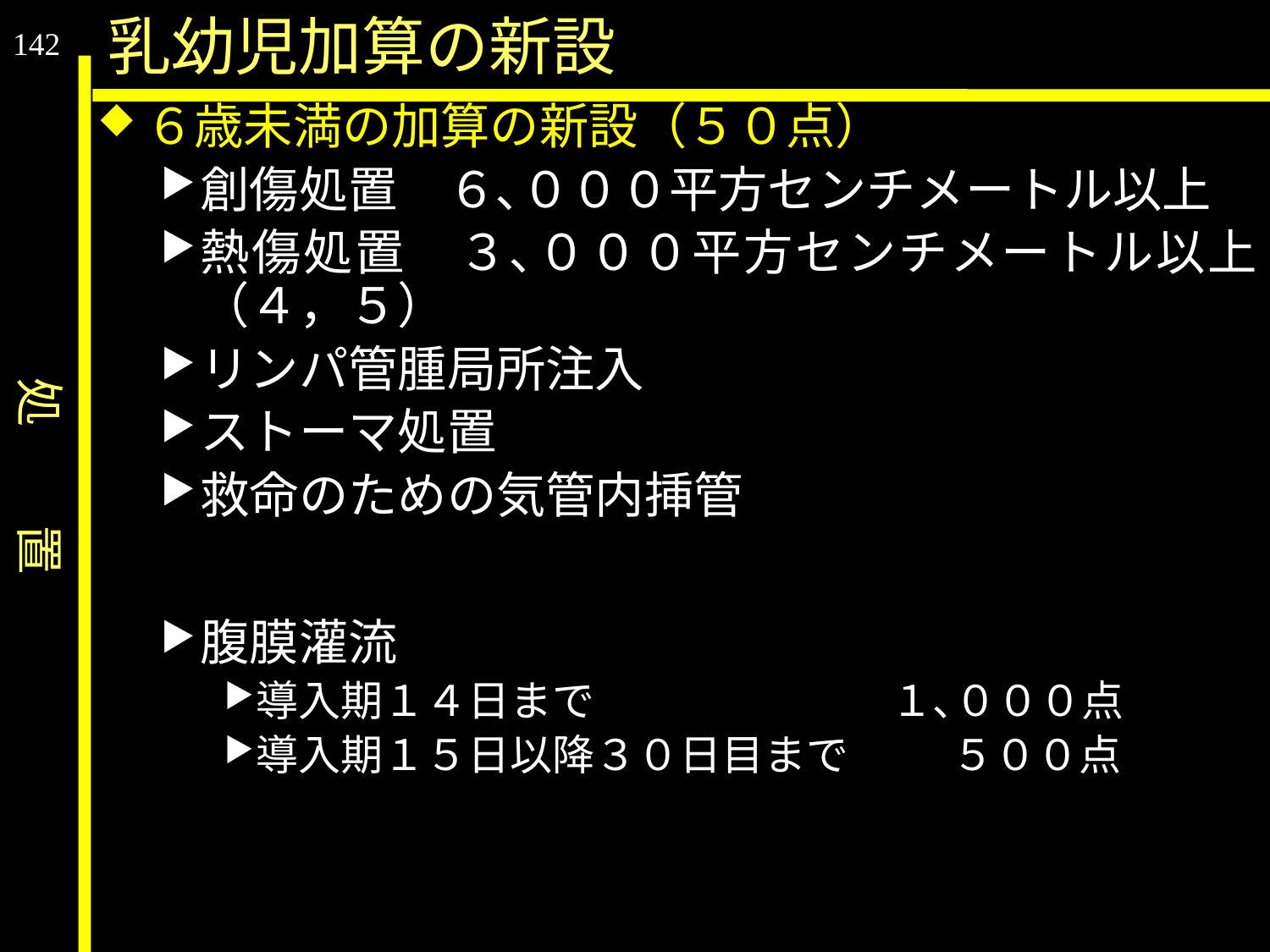

処　　置
乳幼児加算の新設
142

６歳未満の加算の新設（５０点）
創傷処置　６､０００平方センチメートル以上
熱傷処置　３､０００平方センチメートル以上（４，５）
リンパ管腫局所注入
ストーマ処置
救命のための気管内挿管

腹膜灌流
導入期１４日まで			１､０００点
導入期１５日以降３０日目まで	　  ５００点